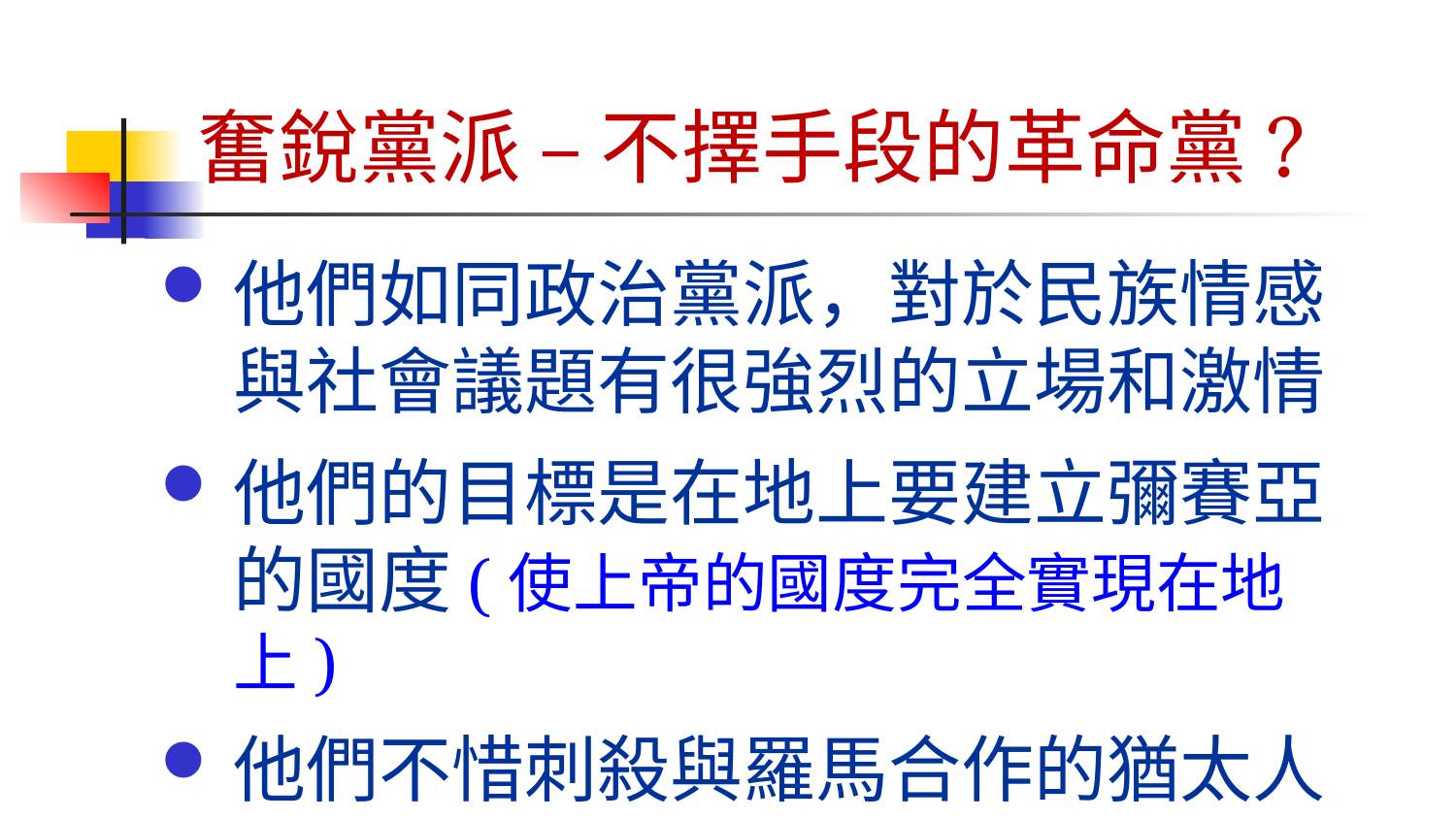

# 奮銳黨派 – 不擇手段的革命黨?
他們如同政治黨派，對於民族情感與社會議題有很強烈的立場和激情
他們的目標是在地上要建立彌賽亞的國度(使上帝的國度完全實現在地上)
他們不惜刺殺與羅馬合作的猶太人